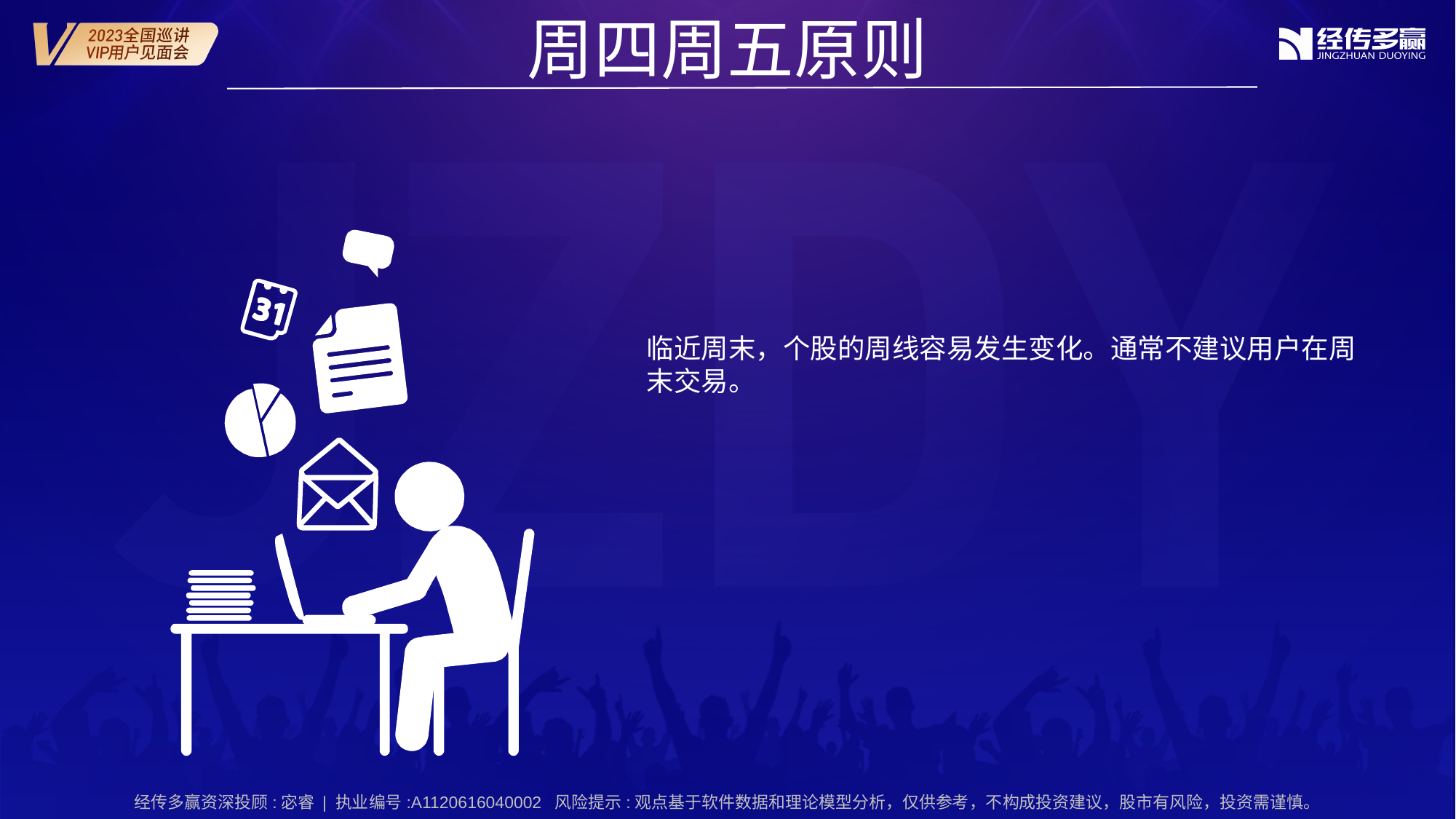

周四周五原则

临近周末，个股的周线容易发生变化。通常不建议用户在周末交易。